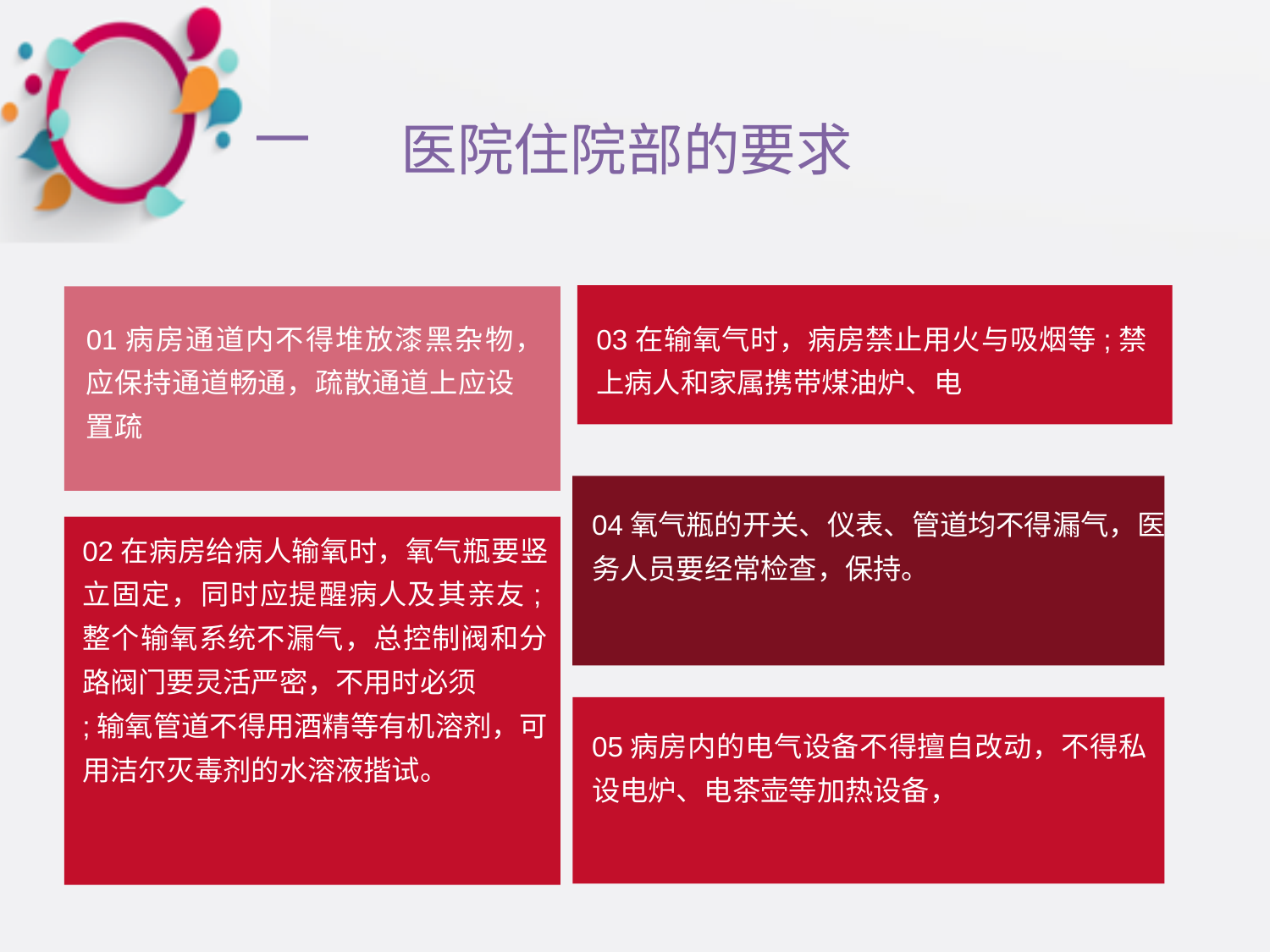

医院住院部的要求
一

03在输氧气时，病房禁止用火与吸烟等;禁上病人和家属携带煤油炉、电

01病房通道内不得堆放漆黑杂物，应保持通道畅通，疏散通道上应设置疏

04氧气瓶的开关、仪表、管道均不得漏气，医务人员要经常检查，保持。

02在病房给病人输氧时，氧气瓶要竖立固定，同时应提醒病人及其亲友;整个输氧系统不漏气，总控制阀和分路阀门要灵活严密，不用时必须
;输氧管道不得用酒精等有机溶剂，可用洁尔灭毒剂的水溶液揩试。

05病房内的电气设备不得擅自改动，不得私设电炉、电茶壶等加热设备，